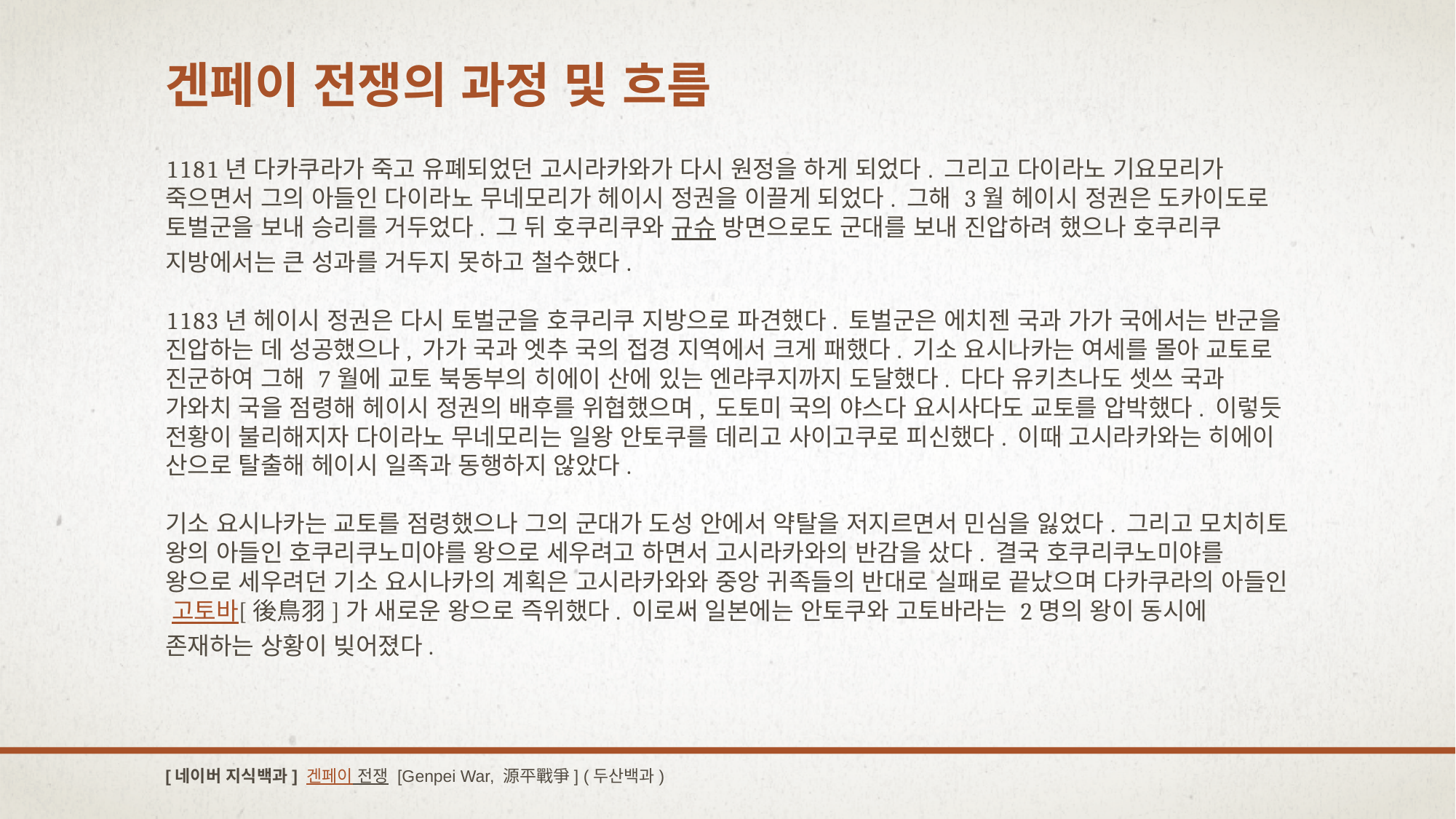

# 겐페이 전쟁의 과정 및 흐름
1181년 다카쿠라가 죽고 유폐되었던 고시라카와가 다시 원정을 하게 되었다. 그리고 다이라노 기요모리가 죽으면서 그의 아들인 다이라노 무네모리가 헤이시 정권을 이끌게 되었다. 그해 3월 헤이시 정권은 도카이도로 토벌군을 보내 승리를 거두었다. 그 뒤 호쿠리쿠와 규슈 방면으로도 군대를 보내 진압하려 했으나 호쿠리쿠 지방에서는 큰 성과를 거두지 못하고 철수했다.
1183년 헤이시 정권은 다시 토벌군을 호쿠리쿠 지방으로 파견했다. 토벌군은 에치젠 국과 가가 국에서는 반군을 진압하는 데 성공했으나, 가가 국과 엣추 국의 접경 지역에서 크게 패했다. 기소 요시나카는 여세를 몰아 교토로 진군하여 그해 7월에 교토 북동부의 히에이 산에 있는 엔랴쿠지까지 도달했다. 다다 유키츠나도 셋쓰 국과 가와치 국을 점령해 헤이시 정권의 배후를 위협했으며, 도토미 국의 야스다 요시사다도 교토를 압박했다. 이렇듯 전황이 불리해지자 다이라노 무네모리는 일왕 안토쿠를 데리고 사이고쿠로 피신했다. 이때 고시라카와는 히에이 산으로 탈출해 헤이시 일족과 동행하지 않았다.
기소 요시나카는 교토를 점령했으나 그의 군대가 도성 안에서 약탈을 저지르면서 민심을 잃었다. 그리고 모치히토 왕의 아들인 호쿠리쿠노미야를 왕으로 세우려고 하면서 고시라카와의 반감을 샀다. 결국 호쿠리쿠노미야를 왕으로 세우려던 기소 요시나카의 계획은 고시라카와와 중앙 귀족들의 반대로 실패로 끝났으며 다카쿠라의 아들인 고토바[後鳥羽]가 새로운 왕으로 즉위했다. 이로써 일본에는 안토쿠와 고토바라는 2명의 왕이 동시에 존재하는 상황이 빚어졌다.
[네이버 지식백과] 겐페이 전쟁 [Genpei War, 源平戰爭] (두산백과)